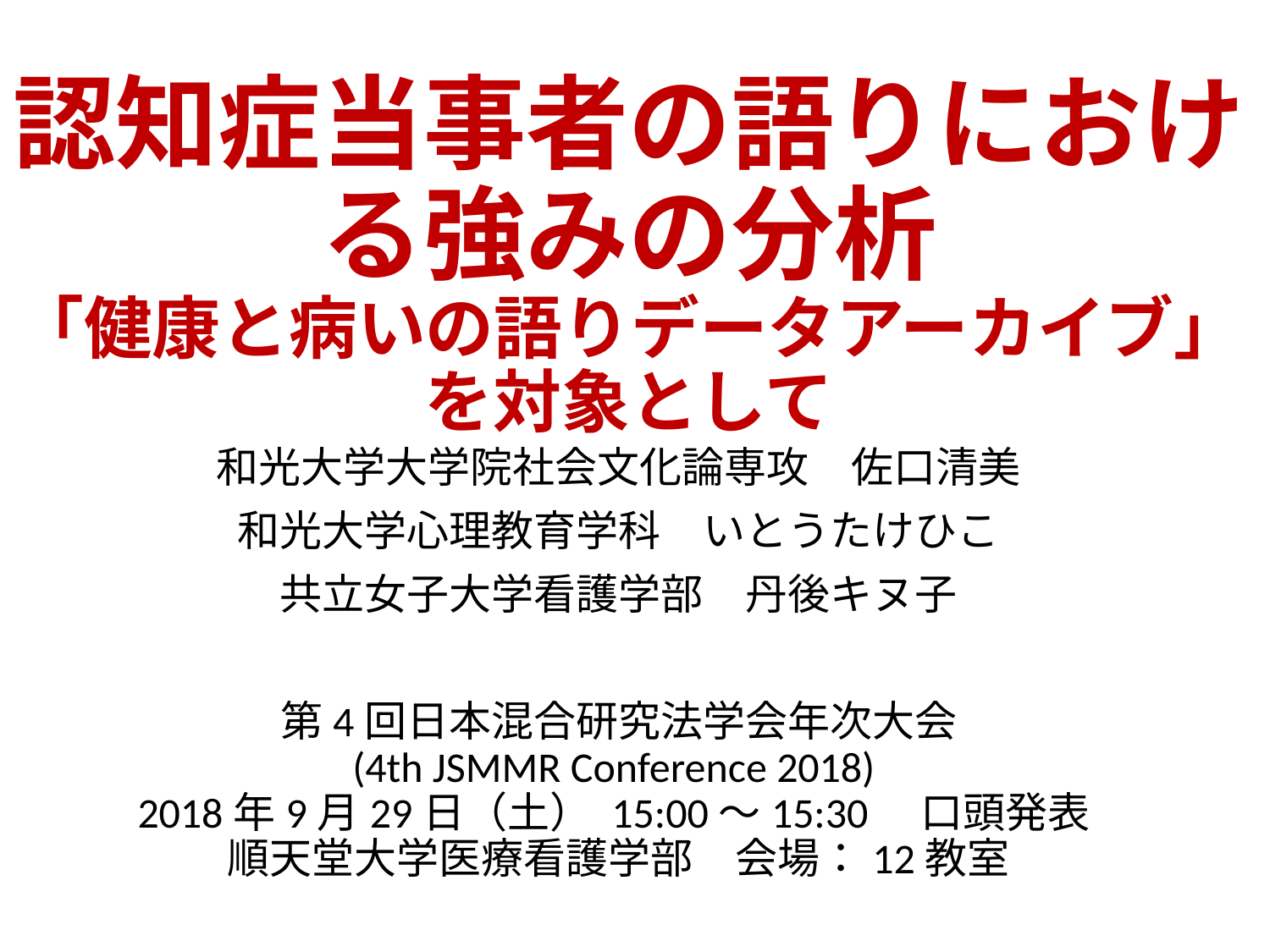

# 認知症当事者の語りにおける強みの分析 「健康と病いの語りデータアーカイブ」 を対象として
和光大学大学院社会文化論専攻　佐口清美
和光大学心理教育学科　いとうたけひこ
共立女子大学看護学部　丹後キヌ子

第4回日本混合研究法学会年次大会
(4th JSMMR Conference 2018)
2018年9月29日（土） 15:00〜15:30　口頭発表
順天堂大学医療看護学部　会場：12教室